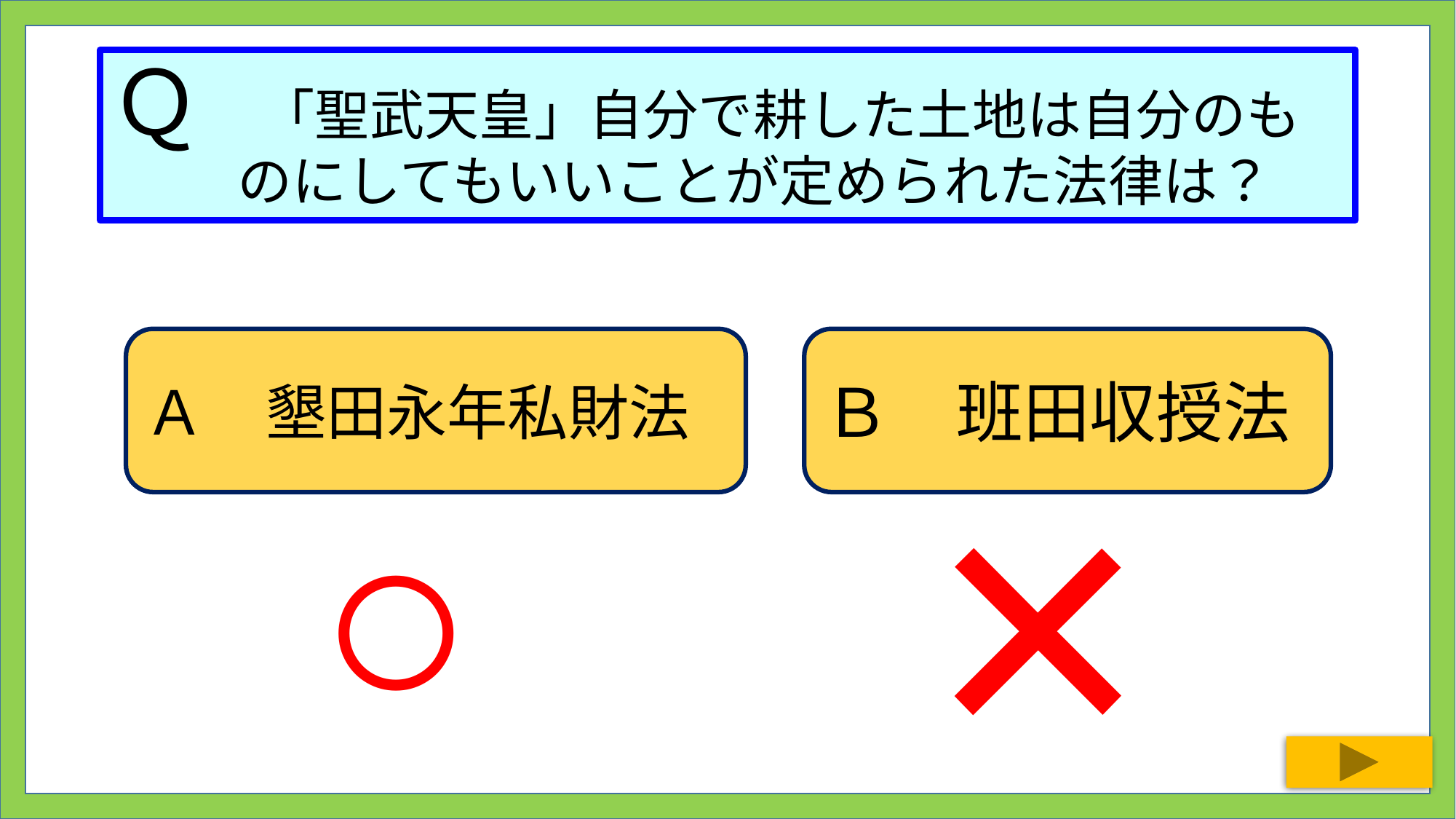

# Ｑ　「聖武天皇」自分で耕した土地は自分のものにしてもいいことが定められた法律は？
Ｂ　班田収授法
Ａ　墾田永年私財法
×
○